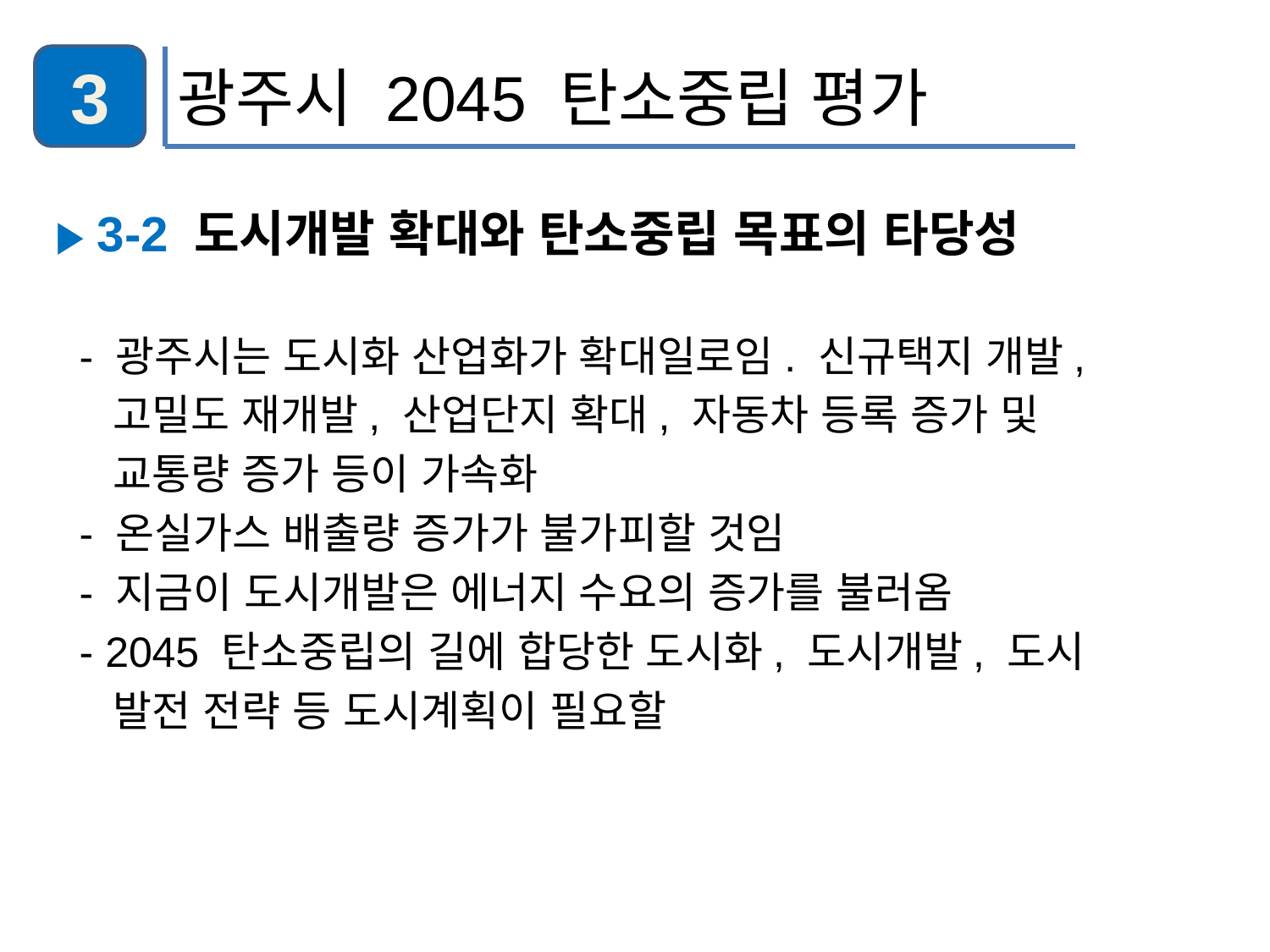

3
광주시 2045 탄소중립 평가
▶ 3-2 도시개발 확대와 탄소중립 목표의 타당성

  - 광주시는 도시화 산업화가 확대일로임. 신규택지 개발,
    고밀도 재개발, 산업단지 확대, 자동차 등록 증가 및
    교통량 증가 등이 가속화
  - 온실가스 배출량 증가가 불가피할 것임
  - 지금이 도시개발은 에너지 수요의 증가를 불러옴
  - 2045 탄소중립의 길에 합당한 도시화, 도시개발, 도시
    발전 전략 등 도시계획이 필요할